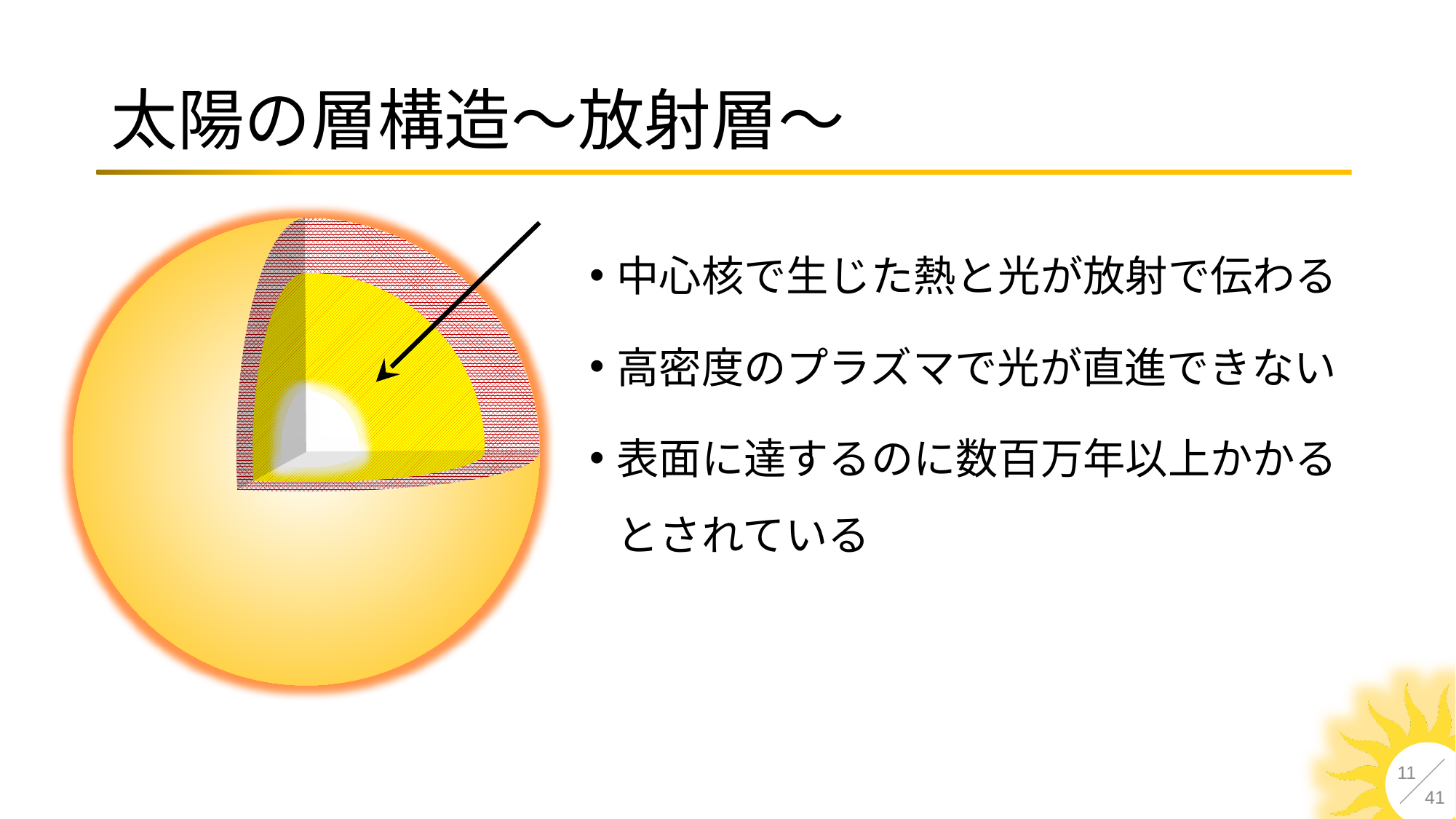

# 太陽の層構造～放射層～

中心核で生じた熱と光が放射で伝わる
高密度のプラズマで光が直進できない
表面に達するのに数百万年以上かかるとされている
11